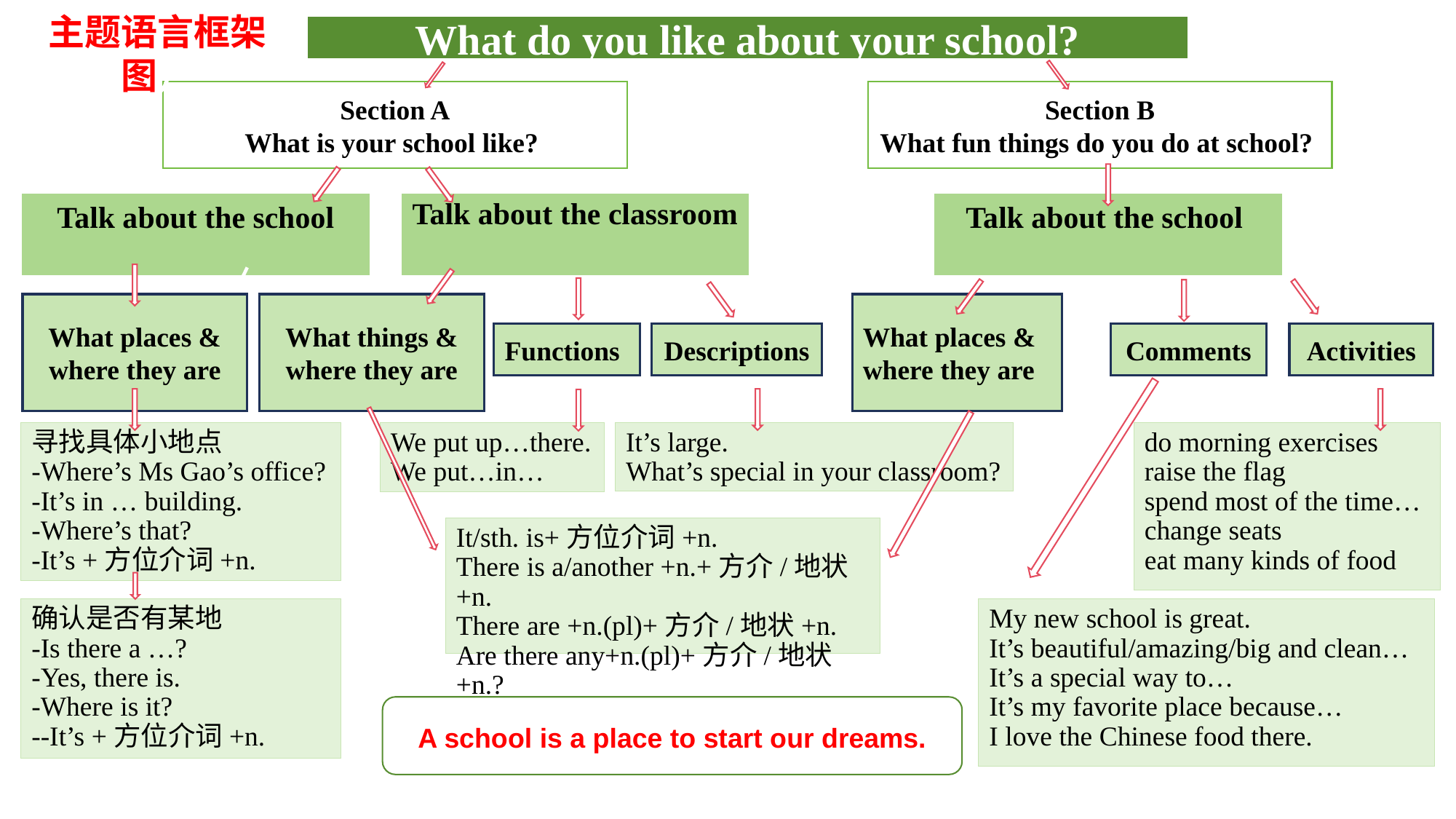

主题语言框架图）
What do you like about your school?
主题语言框架图（SectionA）

Section A
What is your school like?
Section B
What fun things do you do at school?

Talk about the school

Talk about the classroom

Talk about the school

What places & where they are
What things & where they are
What places &
where they are
Functions
Descriptions
Comments
Activities

寻找具体小地点
-Where’s Ms Gao’s office?
-It’s in … building.
-Where’s that?
-It’s +方位介词+n.
We put up…there.
We put…in…
It’s large.
What’s special in your classroom?
do morning exercises
raise the flag
spend most of the time…
change seats
eat many kinds of food
It/sth. is+方位介词+n.
There is a/another +n.+方介/地状+n.
There are +n.(pl)+方介/地状+n.
Are there any+n.(pl)+方介/地状+n.?

My new school is great.
It’s beautiful/amazing/big and clean…
It’s a special way to…
It’s my favorite place because…
I love the Chinese food there.
确认是否有某地
-Is there a …?
-Yes, there is.
-Where is it?
--It’s +方位介词+n.
A school is a place to start our dreams.